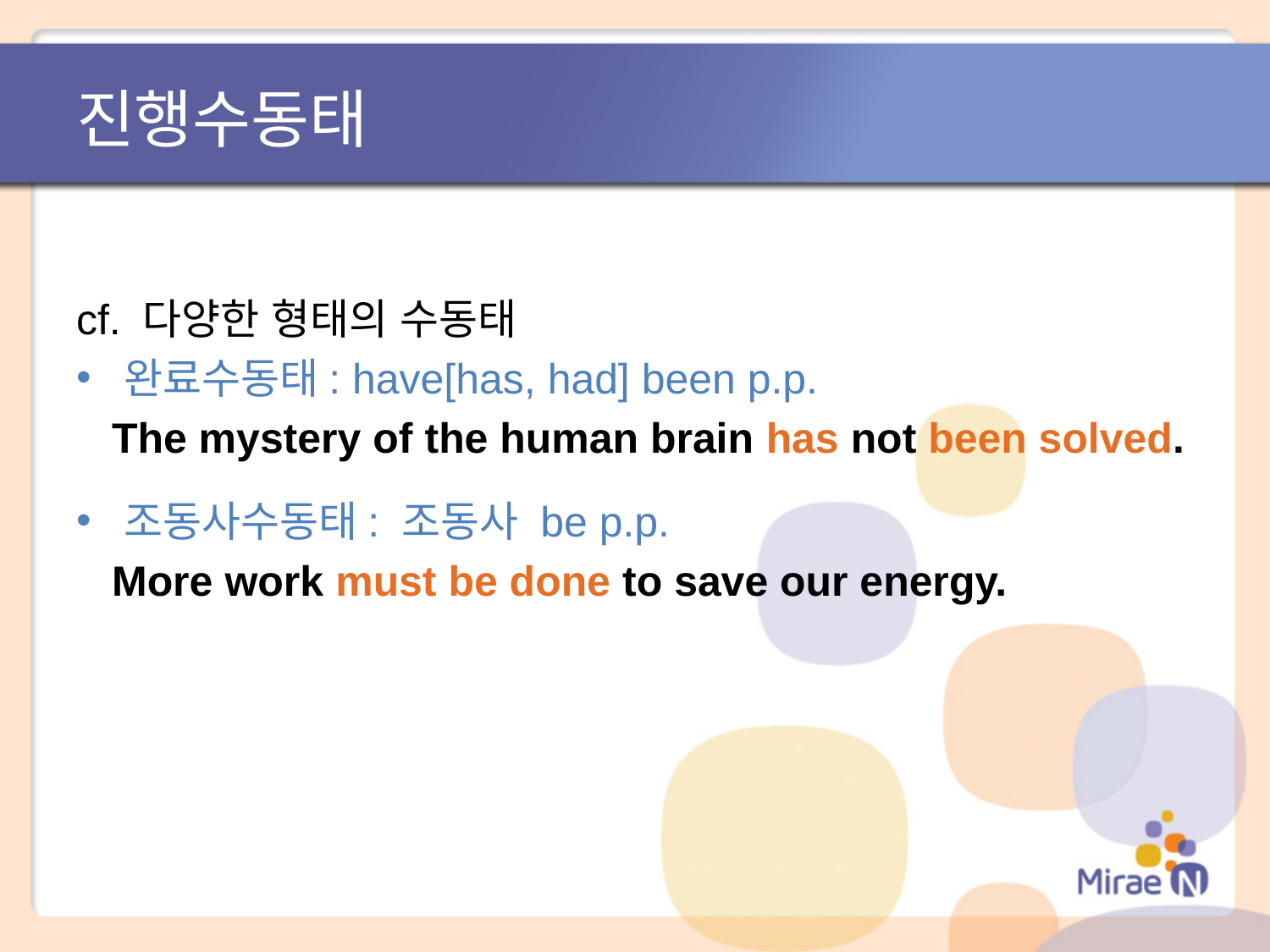

# 진행수동태
cf. 다양한 형태의 수동태
완료수동태: have[has, had] been p.p.
   The mystery of the human brain has not been solved.

조동사수동태: 조동사 be p.p.
   More work must be done to save our energy.